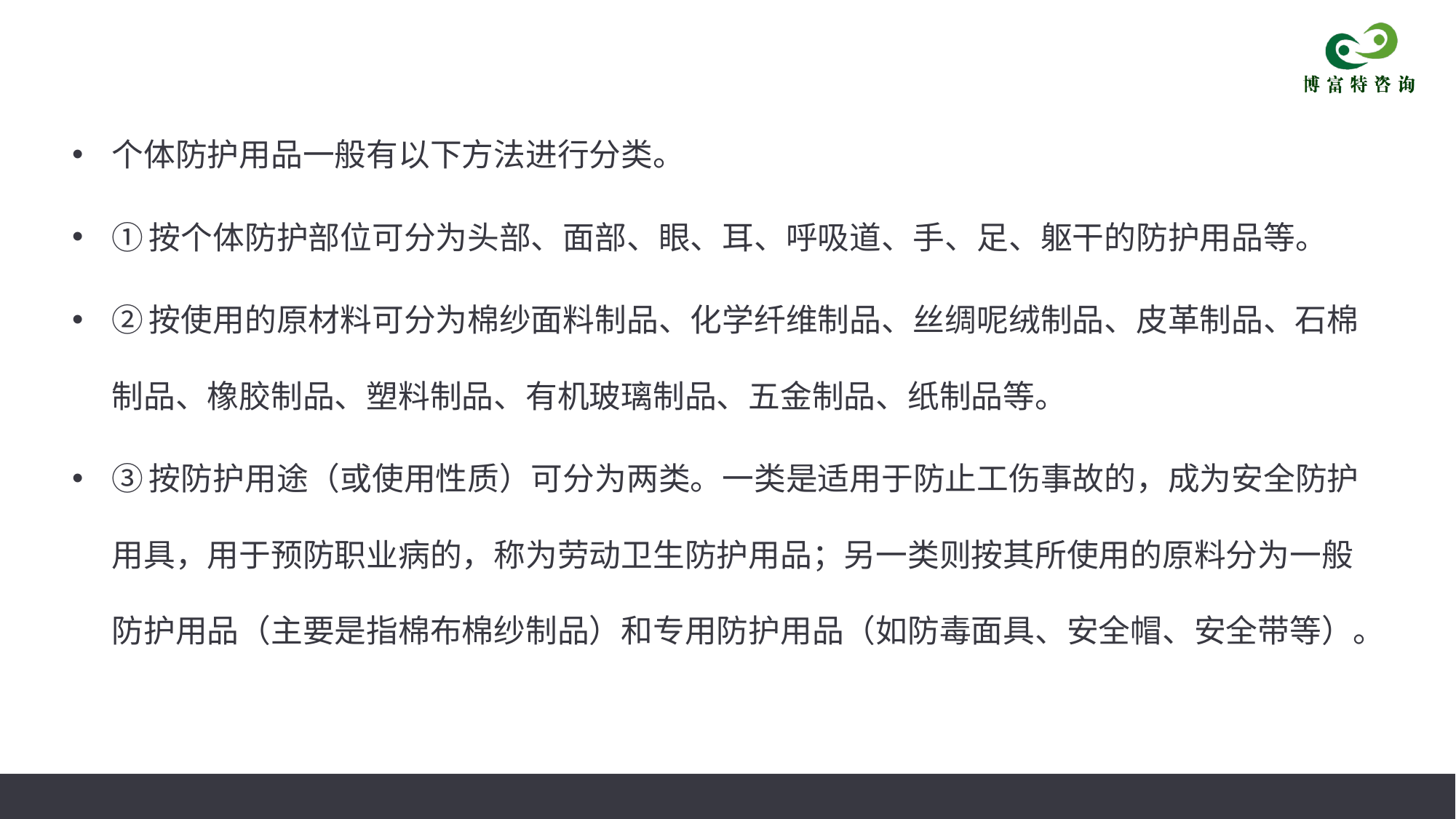

个体防护用品一般有以下方法进行分类。
①按个体防护部位可分为头部、面部、眼、耳、呼吸道、手、足、躯干的防护用品等。
②按使用的原材料可分为棉纱面料制品、化学纤维制品、丝绸呢绒制品、皮革制品、石棉制品、橡胶制品、塑料制品、有机玻璃制品、五金制品、纸制品等。
③按防护用途（或使用性质）可分为两类。一类是适用于防止工伤事故的，成为安全防护用具，用于预防职业病的，称为劳动卫生防护用品；另一类则按其所使用的原料分为一般防护用品（主要是指棉布棉纱制品）和专用防护用品（如防毒面具、安全帽、安全带等）。